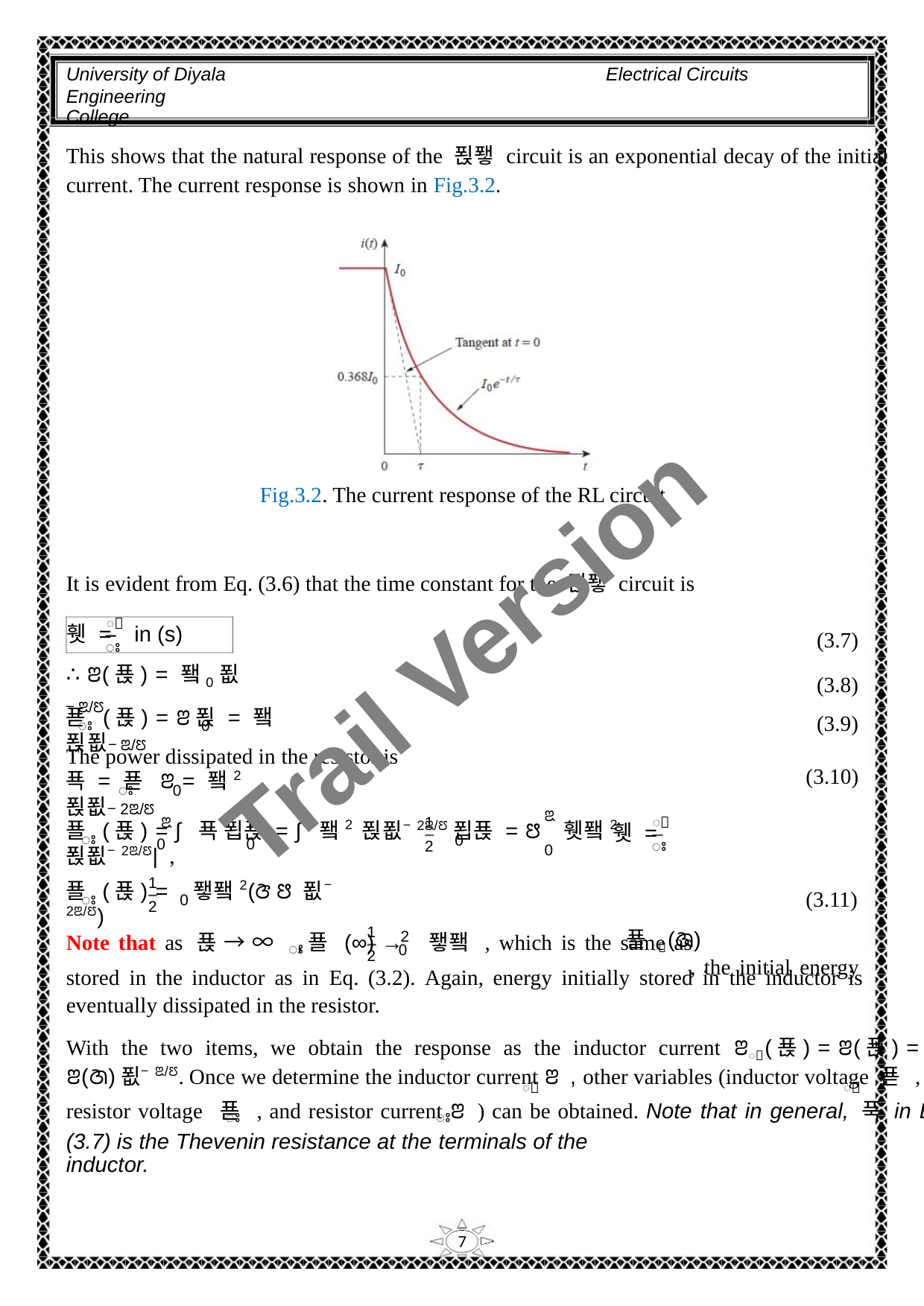

University of Diyala
Engineering College
Electrical Circuits
This shows that the natural response of the 푅퐿 circuit is an exponential decay of the initial
current. The current response is shown in Fig.3.2.
Fig.3.2. The current response of the RL circuit
It is evident from Eq. (3.6) that the time constant for the 푅퐿 circuit is
Trail Version
Trail Version
Trail Version
Trail Version
Trail Version
Trail Version
Trail Version
Trail Version
Trail Version
Trail Version
Trail Version
Trail Version
Trail Version
ꢀ
휏 =
in (s)
(3.7)
ꢁ
∴ ꢂ(푡) = 퐼0푒−ꢃ/ꢄ
(3.8)
(3.9)
푣 (푡) = ꢂ푅 = 퐼 푅푒−ꢃ/ꢄ
ꢁ
0
The power dissipated in the resistor is
(3.10)
푝 = 푣 ꢂ = 퐼2푅푒−2ꢃ/ꢄ
ꢁ
0
ꢃ
ꢃ
ꢃ
1
ꢀ
푤 (푡) = ∫ 푝 푑푡 = ∫ 퐼2 푅푒−2ꢃ/ꢄ푑푡 = ꢅ 휏퐼2푅푒−2ꢃ/ꢄ| ,
휏 =
ꢁ
0
0
0
0
2
ꢁ
0
1
푤 (푡) = 퐿퐼2(ꢆ ꢅ 푒−2ꢃ/ꢄ)
(3.11)
ꢁ
0
2
1
2
Note that as 푡 → ∞ ,푤 (∞) → 퐿퐼 , which is the same as
푤ꢀ(ꢇ)
, the initial energy
ꢁ
0
2
stored in the inductor as in Eq. (3.2). Again, energy initially stored in the inductor is
eventually dissipated in the resistor.
With the two items, we obtain the response as the inductor current ꢂꢀ(푡) = ꢂ(푡) =
ꢂ(ꢇ)푒−ꢃ/ꢄ. Once we determine the inductor current ꢂ , other variables (inductor voltage 푣 ,
ꢀ
ꢀ
resistor voltage 푣 , and resistor current ꢂ ) can be obtained. Note that in general, 푹 in Eq.
ꢁ
ꢁ
(3.7) is the Thevenin resistance at the terminals of the inductor.
7